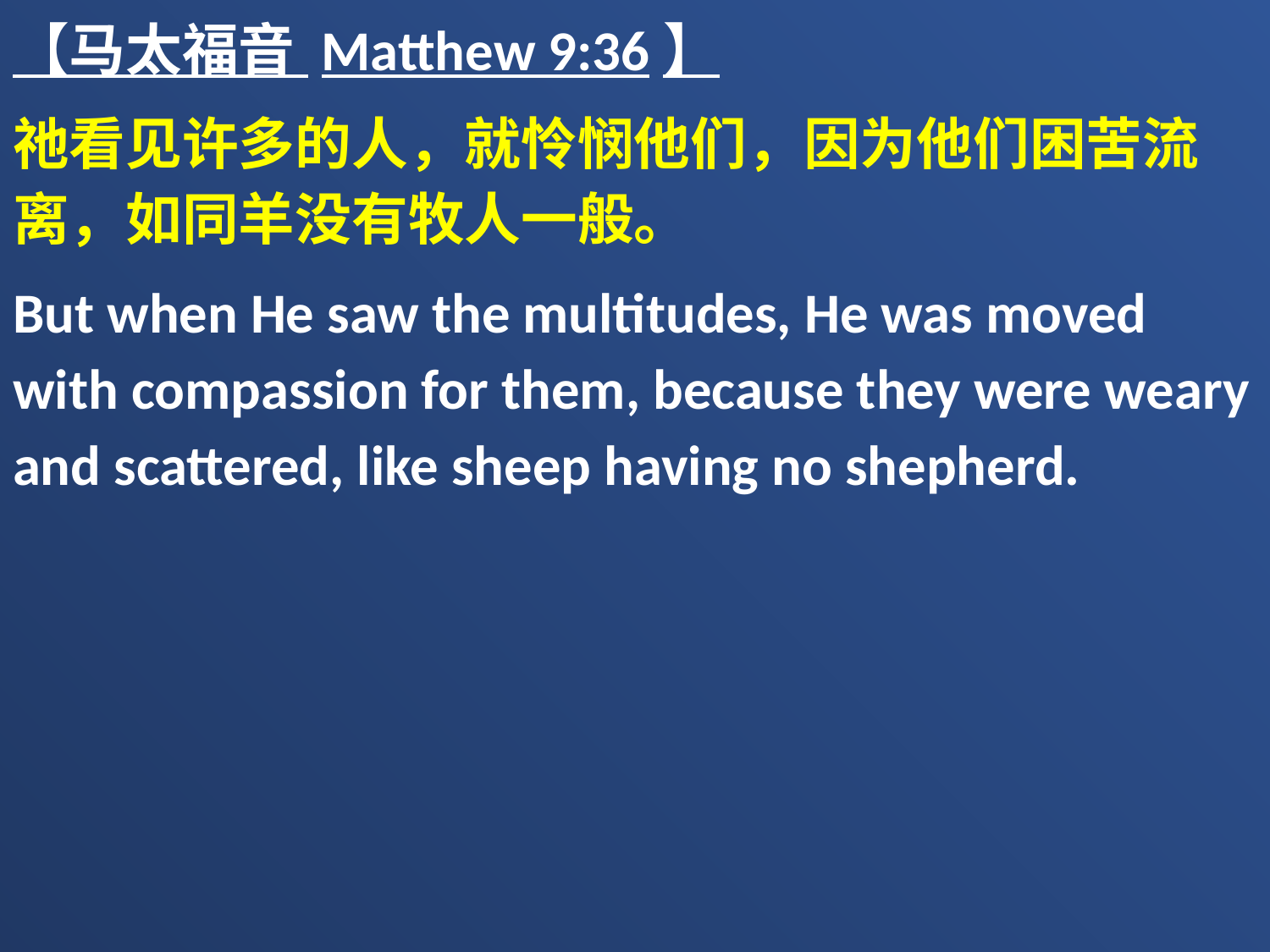

【马太福音 Matthew 9:36】
祂看见许多的人，就怜悯他们，因为他们困苦流离，如同羊没有牧人一般。
But when He saw the multitudes, He was moved with compassion for them, because they were weary and scattered, like sheep having no shepherd.